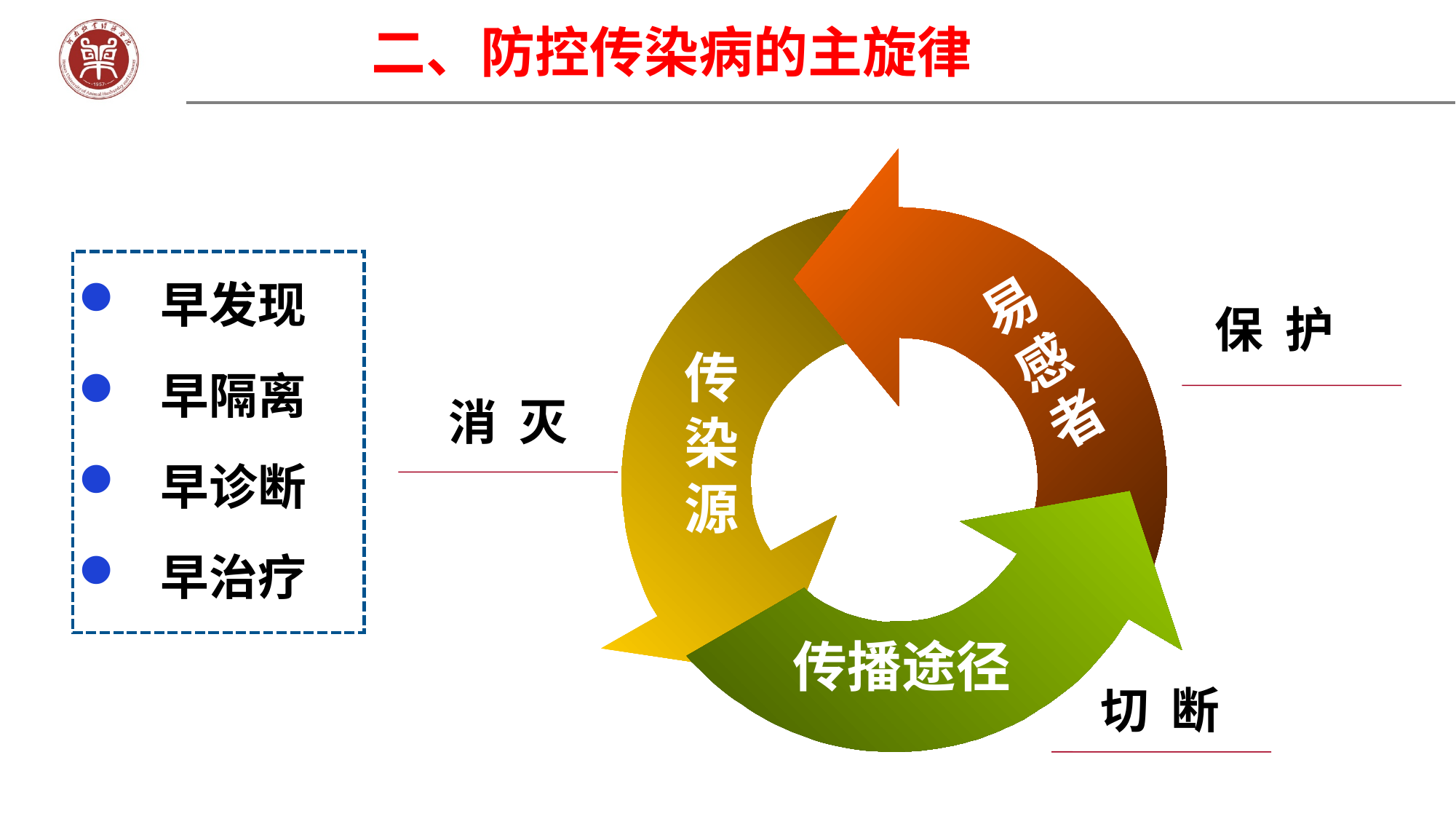

二、防控传染病的主旋律

  早发现
  早隔离
  早诊断
  早治疗
易感者
保  护
传染源

消  灭

传播途径
切  断